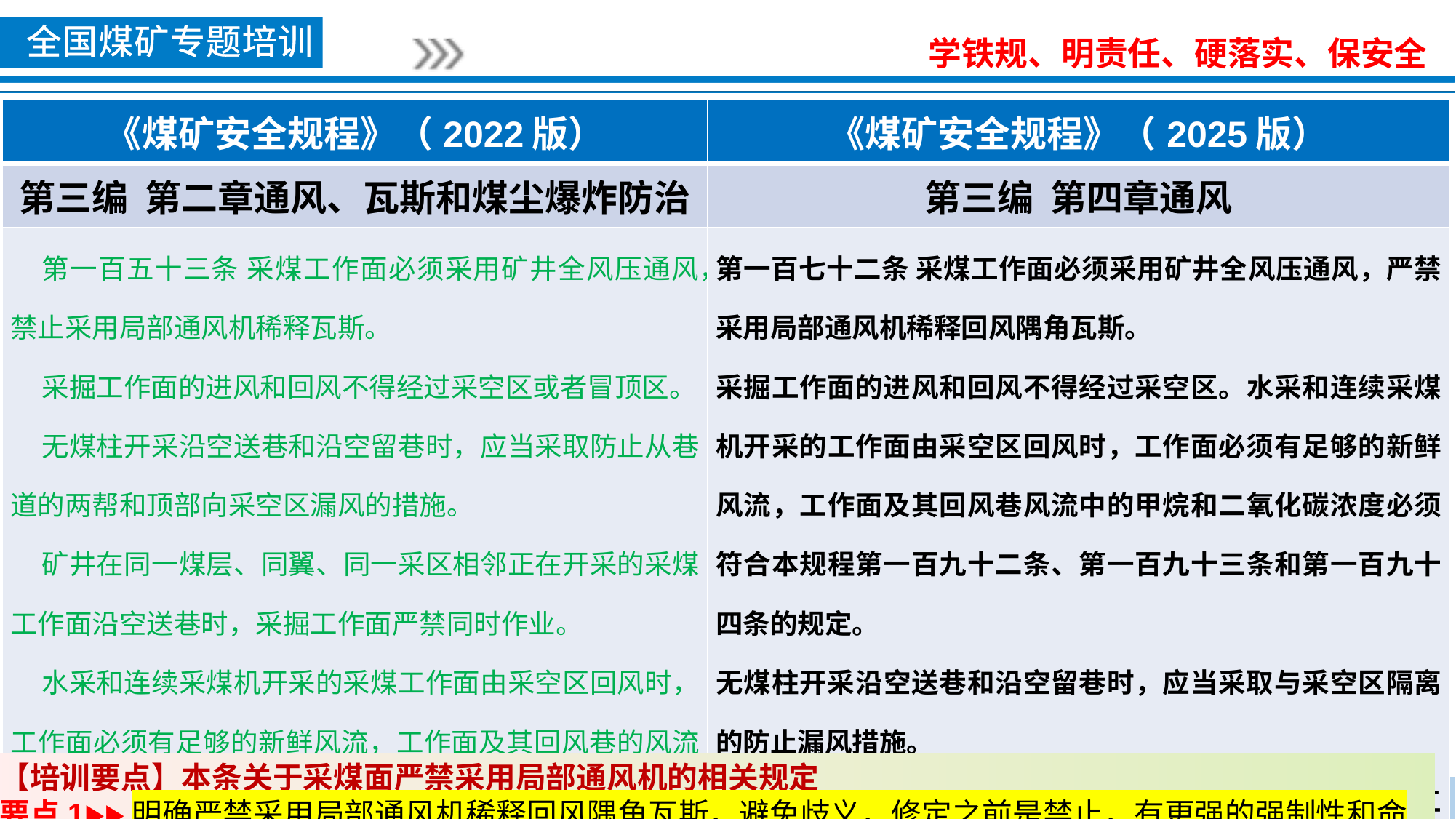

| 《煤矿安全规程》（2022版） | 《煤矿安全规程》（2025版） |
| --- | --- |
| 第三编 第二章通风、瓦斯和煤尘爆炸防治 | 第三编 第四章通风 |
| 第一百五十三条 采煤工作面必须采用矿井全风压通风，禁止采用局部通风机稀释瓦斯。 采掘工作面的进风和回风不得经过采空区或者冒顶区。 无煤柱开采沿空送巷和沿空留巷时，应当采取防止从巷道的两帮和顶部向采空区漏风的措施。 矿井在同一煤层、同翼、同一采区相邻正在开采的采煤工作面沿空送巷时，采掘工作面严禁同时作业。 水采和连续采煤机开采的采煤工作面由采空区回风时，工作面必须有足够的新鲜风流，工作面及其回风巷的风流中的甲烷和二氧化碳浓度必须符合本规程第一百七十二条、第一百七十三条和第一百七十四条的规定。 | 第一百七十二条 采煤工作面必须采用矿井全风压通风，严禁采用局部通风机稀释回风隅角瓦斯。 采掘工作面的进风和回风不得经过采空区。水采和连续采煤机开采的工作面由采空区回风时，工作面必须有足够的新鲜风流，工作面及其回风巷风流中的甲烷和二氧化碳浓度必须符合本规程第一百九十二条、第一百九十三条和第一百九十四条的规定。 无煤柱开采沿空送巷和沿空留巷时，应当采取与采空区隔离的防止漏风措施。 矿井在同一煤层、同翼或者同一采区相邻正在开采的采煤工作面沿空送巷时，采掘工作面严禁同时作业。 |
【培训要点】本条关于采煤面严禁采用局部通风机的相关规定
要点1▶▶明确严禁采用局部通风机稀释回风隅角瓦斯，避免歧义，修定之前是禁止，有更强的强制性和命令性。采空区涌出瓦斯不确定性，局部通风机稀释不确定性因素较多